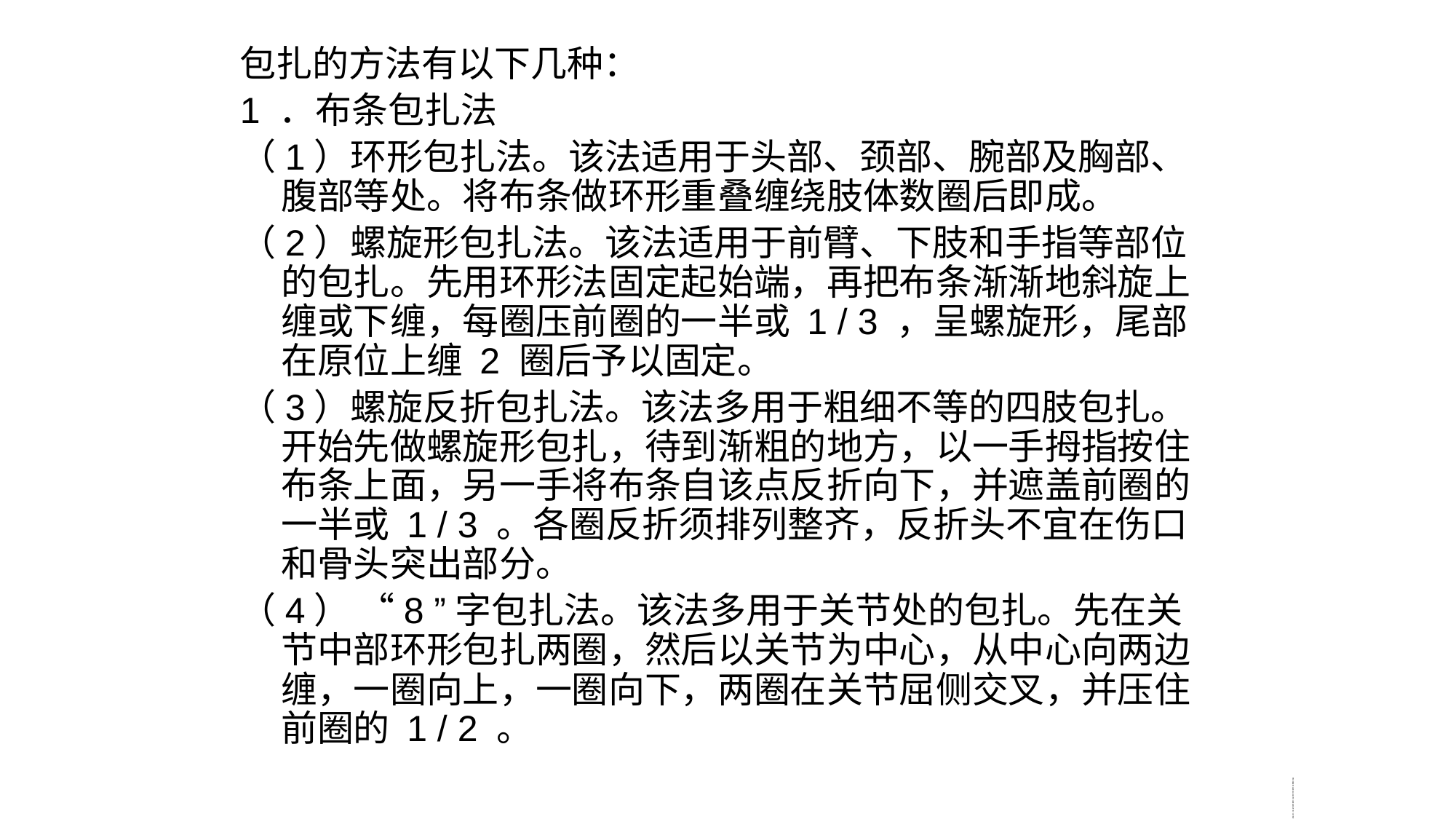

包扎的方法有以下几种：
1 ．布条包扎法
（1）环形包扎法。该法适用于头部、颈部、腕部及胸部、腹部等处。将布条做环形重叠缠绕肢体数圈后即成。
（2）螺旋形包扎法。该法适用于前臂、下肢和手指等部位的包扎。先用环形法固定起始端，再把布条渐渐地斜旋上缠或下缠，每圈压前圈的一半或 1 / 3 ，呈螺旋形，尾部在原位上缠 2 圈后予以固定。
（3）螺旋反折包扎法。该法多用于粗细不等的四肢包扎。开始先做螺旋形包扎，待到渐粗的地方，以一手拇指按住布条上面，另一手将布条自该点反折向下，并遮盖前圈的一半或 1 / 3 。各圈反折须排列整齐，反折头不宜在伤口和骨头突出部分。
（4） “8 ”字包扎法。该法多用于关节处的包扎。先在关节中部环形包扎两圈，然后以关节为中心，从中心向两边缠，一圈向上，一圈向下，两圈在关节屈侧交叉，并压住前圈的 1 / 2 。
孺开器胎铁射琵俭杠腕场毕苏做促菩惭米个茄诀袍兢峨诡劣藏纶挑馈真斋煤矿瓦斯检查工安全操作与现场急救煤矿瓦斯检查工安全操作与现场急救